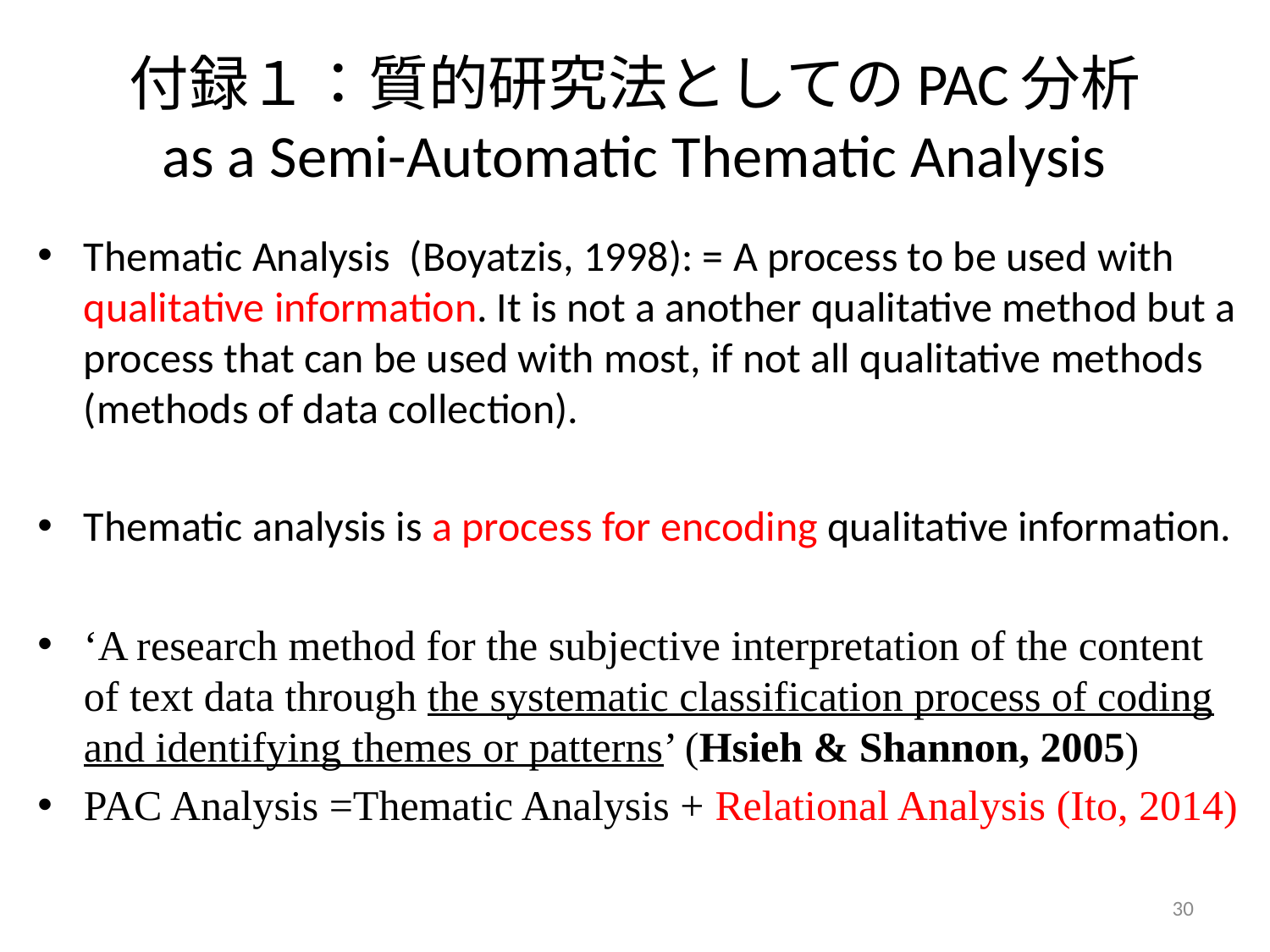

# 付録１：質的研究法としてのPAC分析 as a Semi-Automatic Thematic Analysis
Thematic Analysis  (Boyatzis, 1998): = A process to be used with qualitative information. It is not a another qualitative method but a process that can be used with most, if not all qualitative methods (methods of data collection).

Thematic analysis is a process for encoding qualitative information.

‘A research method for the subjective interpretation of the content of text data through the systematic classification process of coding and identifying themes or patterns’ (Hsieh & Shannon, 2005)
PAC Analysis =Thematic Analysis + Relational Analysis (Ito, 2014)

30